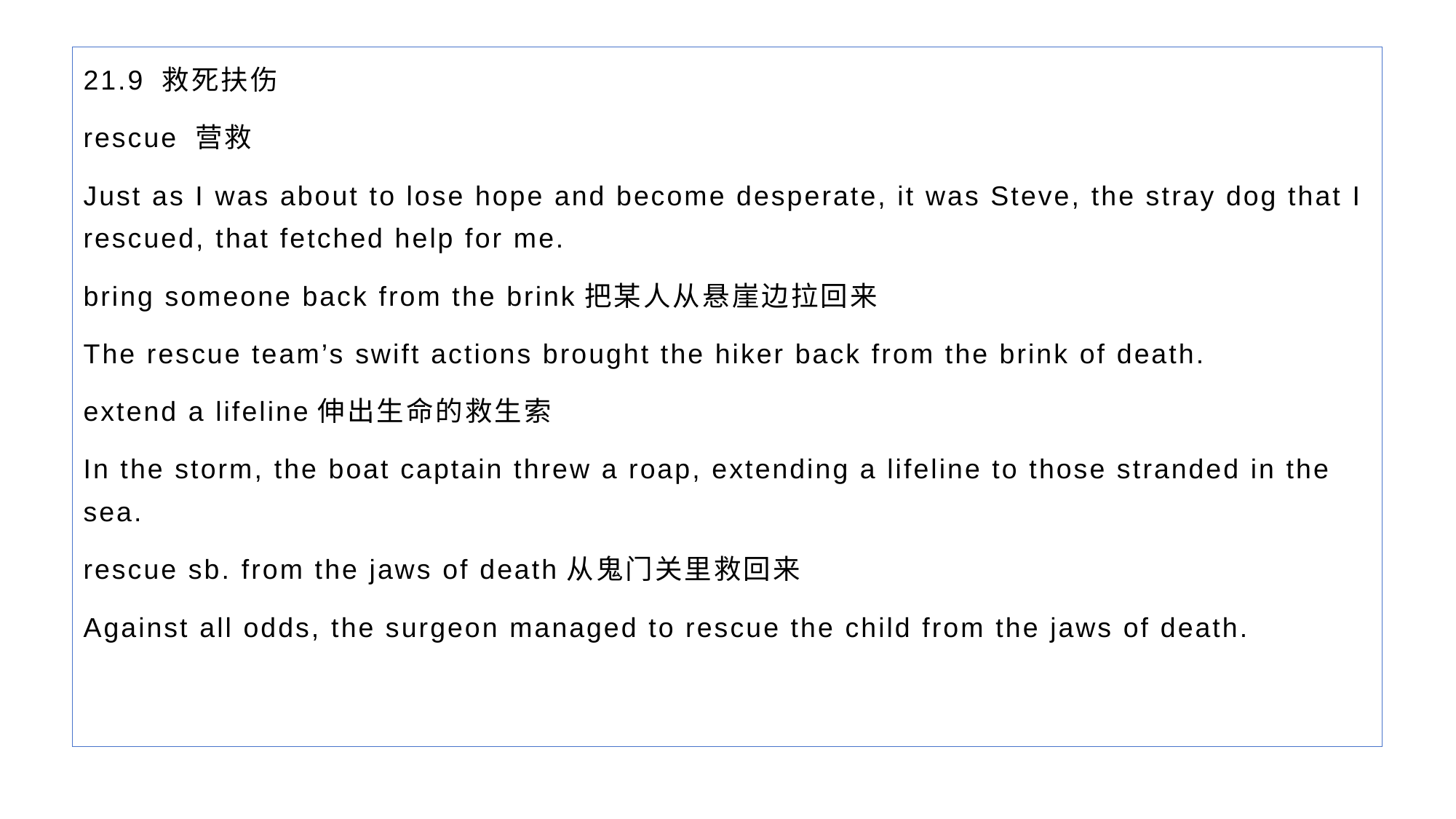

21.9 救死扶伤
rescue 营救
Just as I was about to lose hope and become desperate, it was Steve, the stray dog that I rescued, that fetched help for me.
bring someone back from the brink把某人从悬崖边拉回来
The rescue team’s swift actions brought the hiker back from the brink of death.
extend a lifeline伸出生命的救生索
In the storm, the boat captain threw a roap, extending a lifeline to those stranded in the sea.
rescue sb. from the jaws of death从鬼门关里救回来
Against all odds, the surgeon managed to rescue the child from the jaws of death.